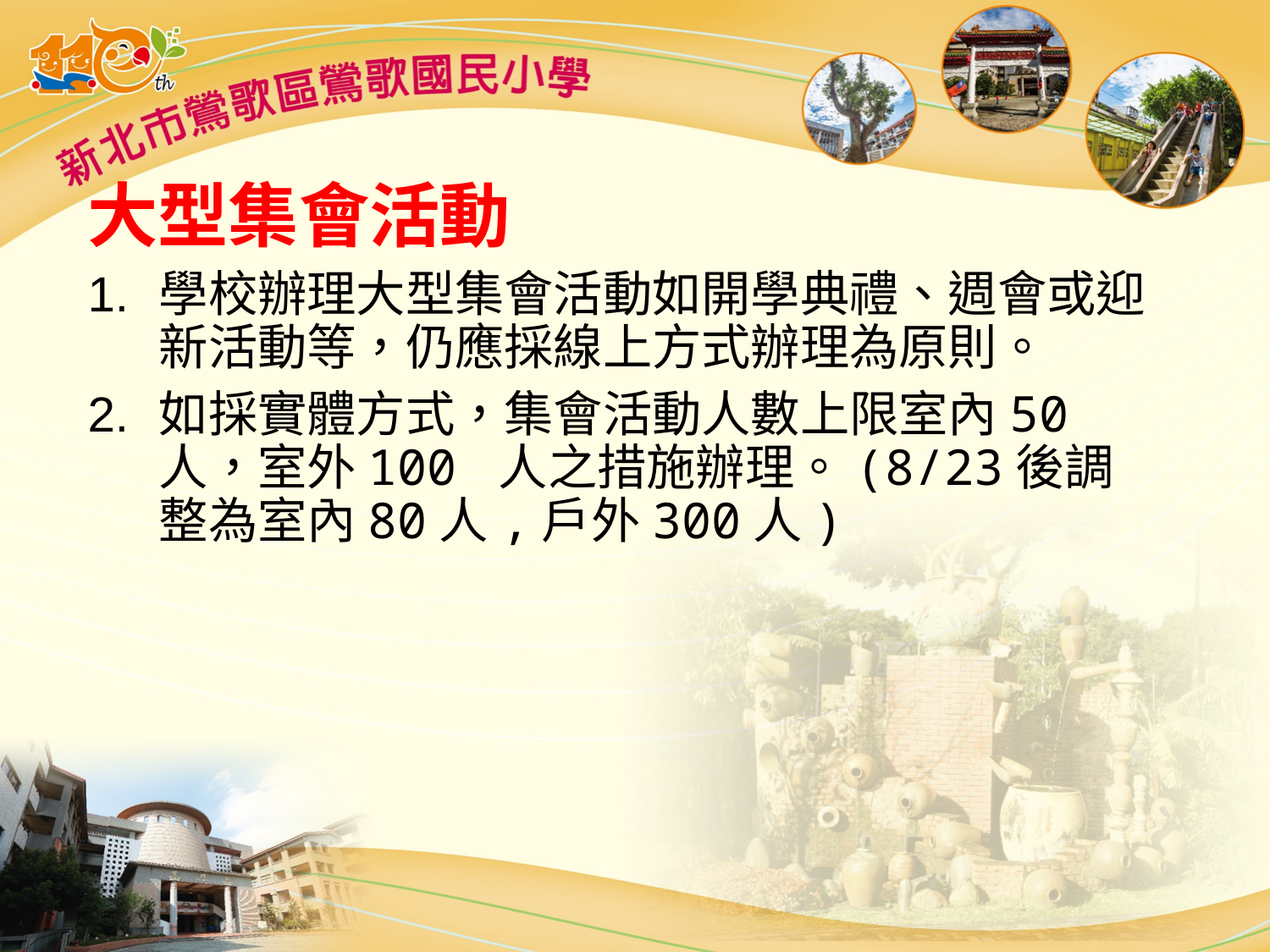

大型集會活動
學校辦理大型集會活動如開學典禮、週會或迎新活動等，仍應採線上方式辦理為原則。
如採實體方式，集會活動人數上限室內50 人，室外100 人之措施辦理。(8/23後調整為室內80人,戶外300人)